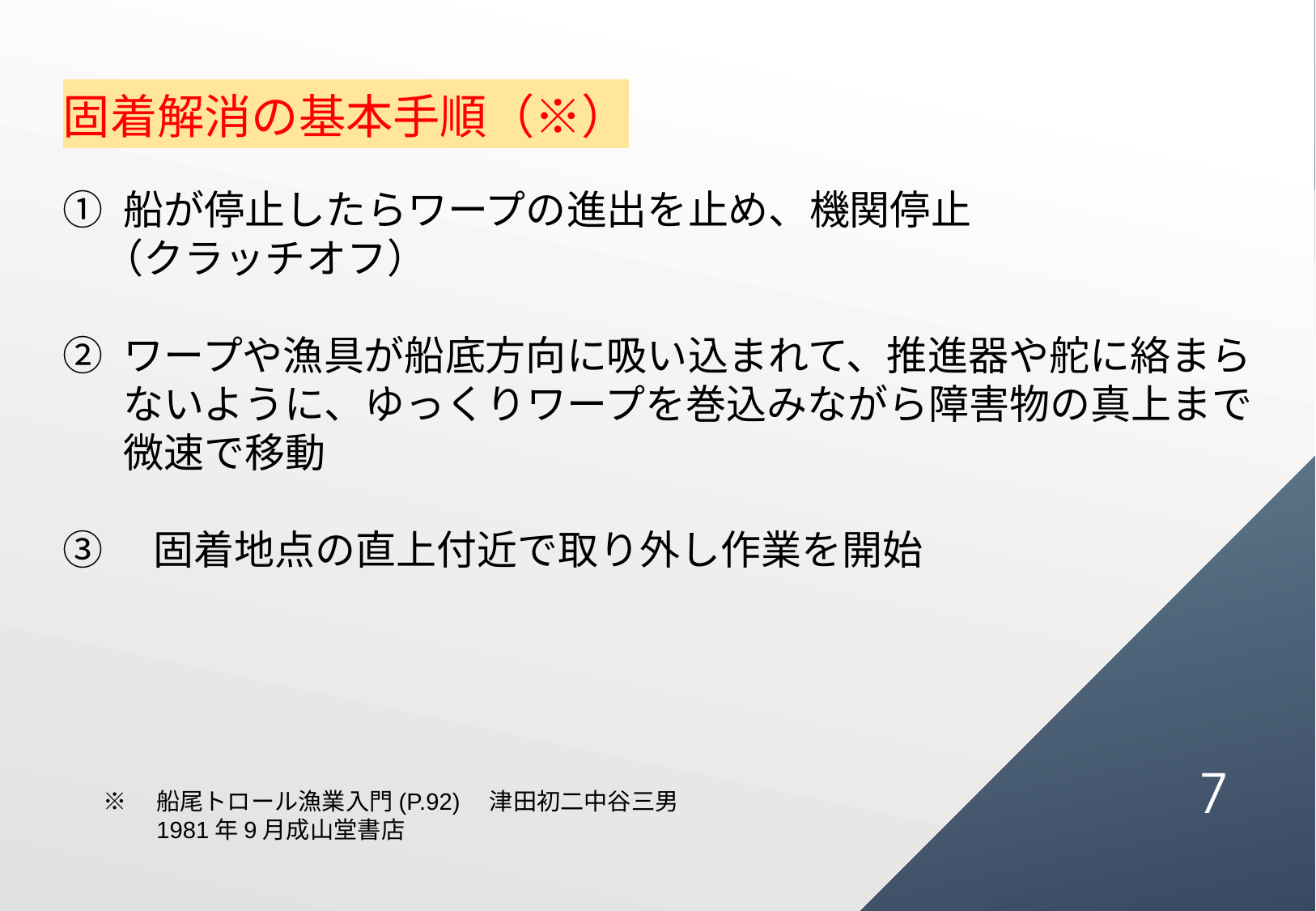

固着解消の基本手順（※）

船が停止したらワープの進出を止め、機関停止
　（クラッチオフ）

ワープや漁具が船底方向に吸い込まれて、推進器や舵に絡まらないように、ゆっくりワープを巻込みながら障害物の真上まで微速で移動

③　固着地点の直上付近で取り外し作業を開始
7
※　船尾トロール漁業入門(P.92)　津田初二中谷三男
　　1981年9月成山堂書店